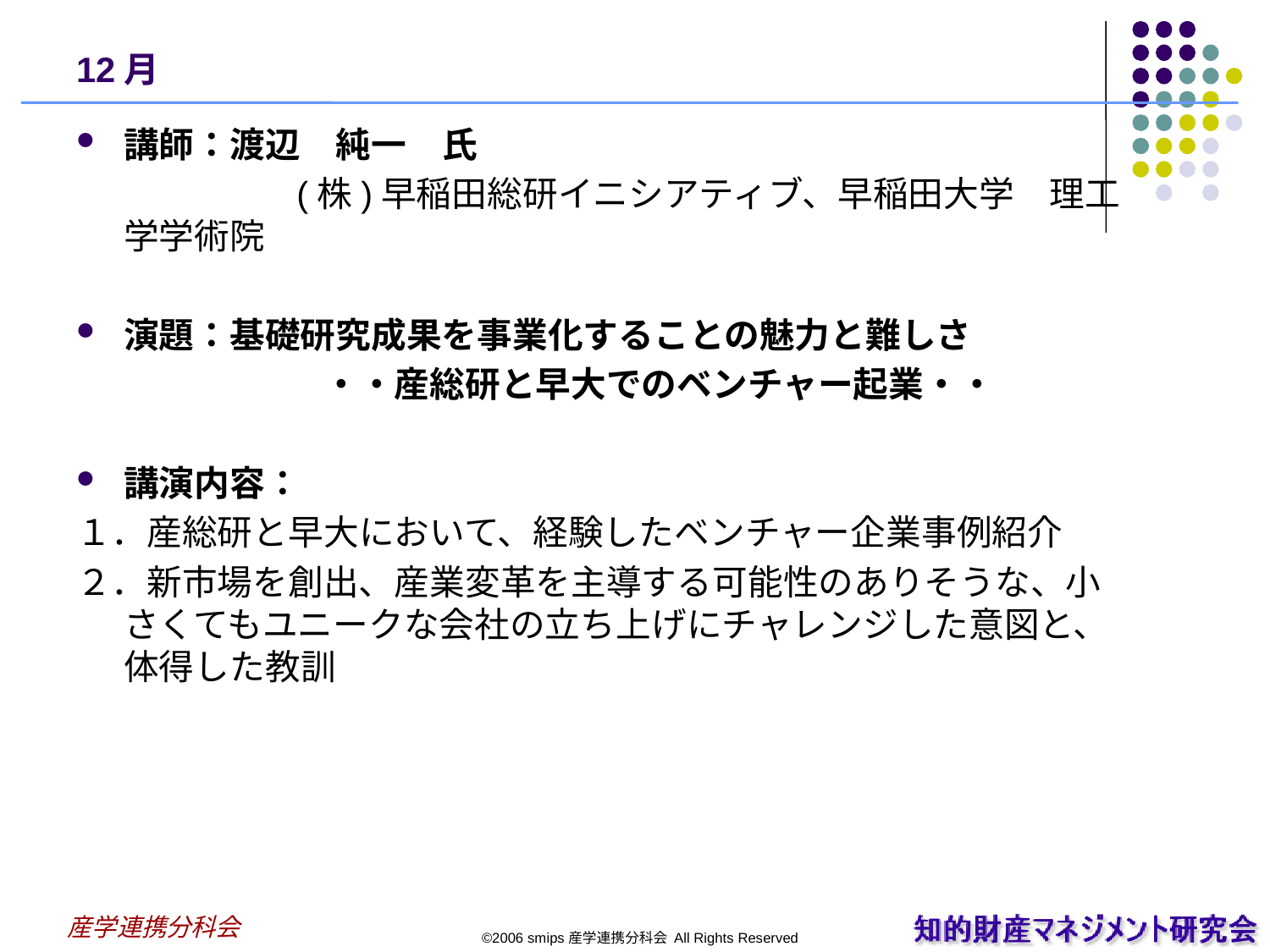

# 12月
講師：渡辺　純一　氏
　　　　　　(株)早稲田総研イニシアティブ、早稲田大学　理工学学術院

演題：基礎研究成果を事業化することの魅力と難しさ
　　　　　　　・・産総研と早大でのベンチャー起業・・

講演内容：
１．産総研と早大において、経験したベンチャー企業事例紹介
２．新市場を創出、産業変革を主導する可能性のありそうな、小さくてもユニークな会社の立ち上げにチャレンジした意図と、体得した教訓